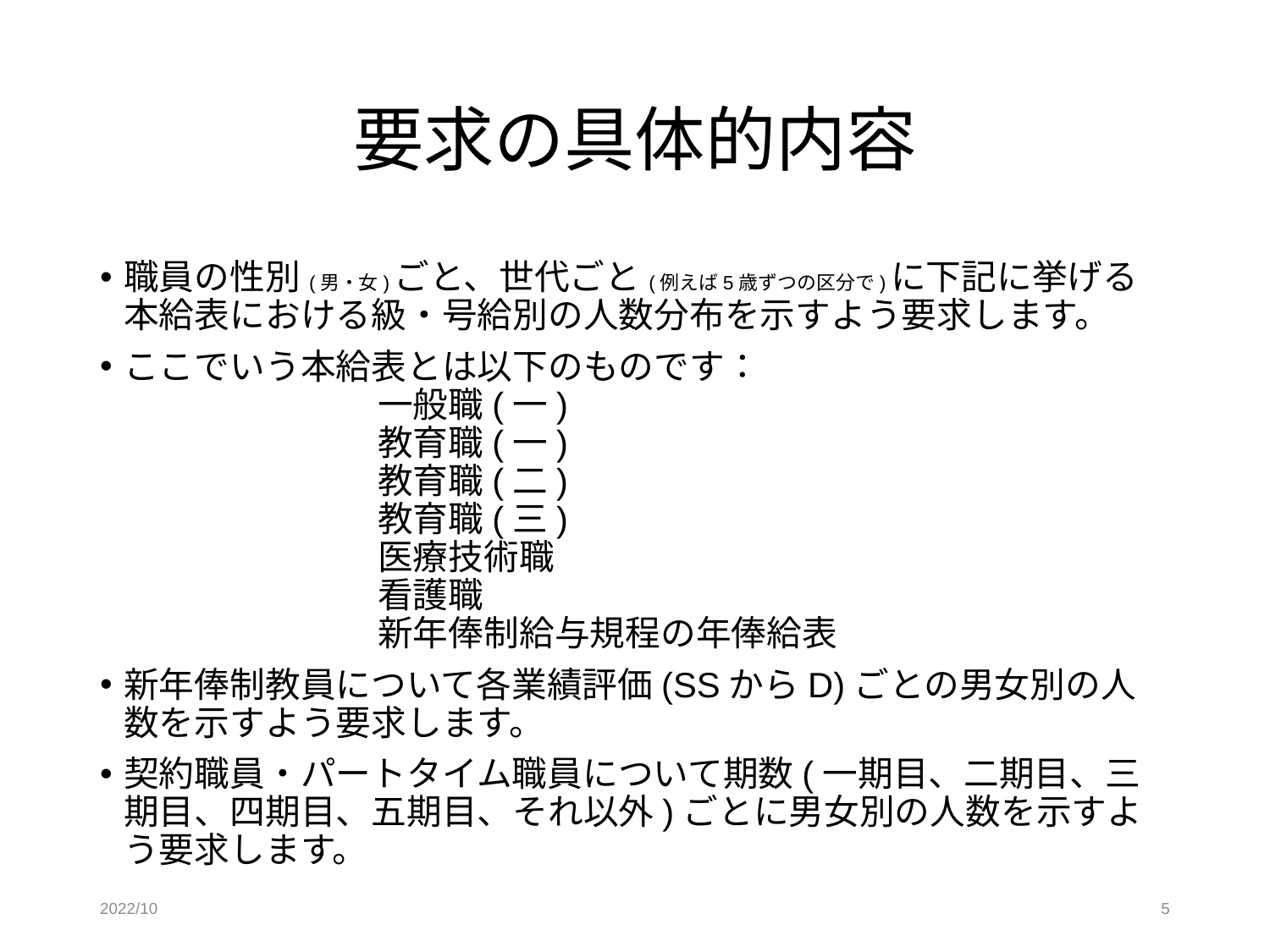

# 要求の具体的内容
職員の性別(男・女)ごと、世代ごと(例えば5歳ずつの区分で)に下記に挙げる本給表における級・号給別の人数分布を示すよう要求します。
ここでいう本給表とは以下のものです：
		一般職(一)
		教育職(一)
		教育職(二)
		教育職(三)
		医療技術職
		看護職
		新年俸制給与規程の年俸給表
新年俸制教員について各業績評価(SSからD)ごとの男女別の人数を示すよう要求します。
契約職員・パートタイム職員について期数(一期目、二期目、三期目、四期目、五期目、それ以外)ごとに男女別の人数を示すよう要求します。
2022/10
5